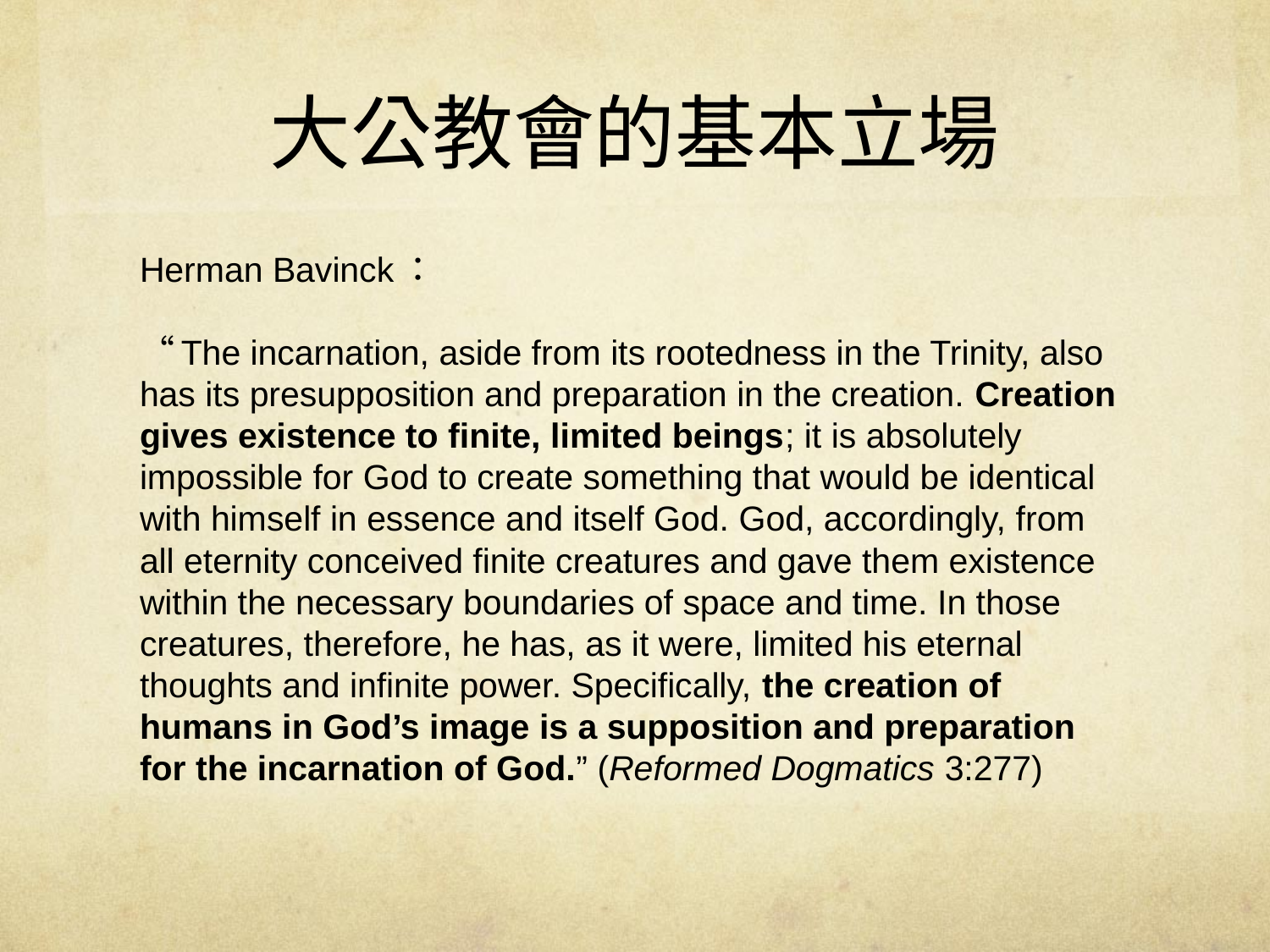

# 大公教會的基本立場
Herman Bavinck：
“The incarnation, aside from its rootedness in the Trinity, also has its presupposition and preparation in the creation. Creation gives existence to finite, limited beings; it is absolutely impossible for God to create something that would be identical with himself in essence and itself God. God, accordingly, from all eternity conceived finite creatures and gave them existence within the necessary boundaries of space and time. In those creatures, therefore, he has, as it were, limited his eternal thoughts and infinite power. Specifically, the creation of humans in God’s image is a supposition and preparation for the incarnation of God.” (Reformed Dogmatics 3:277)